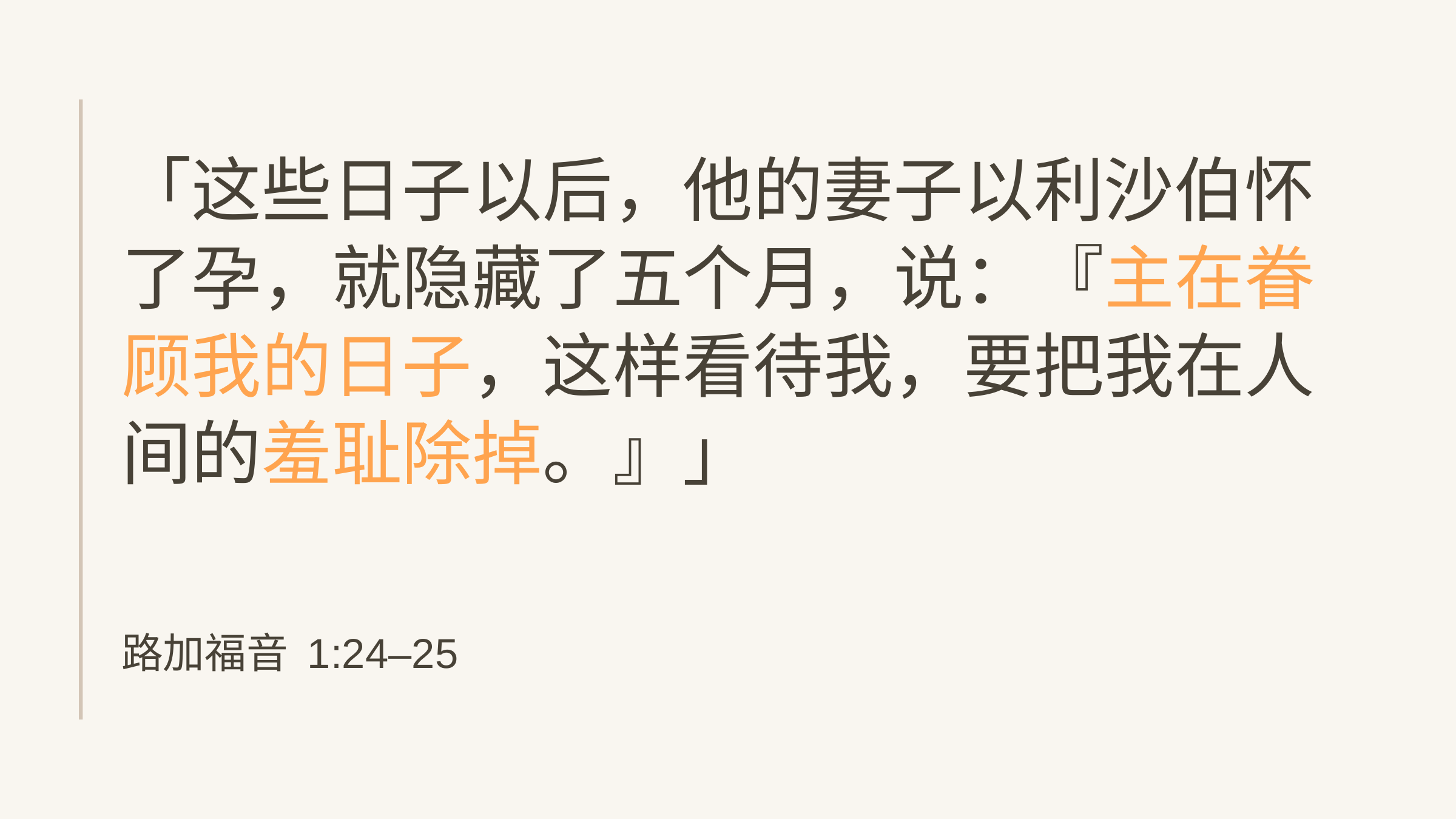

「这些日子以后，他的妻子以利沙伯怀了孕，就隐藏了五个月，说：『主在眷顾我的日子，这样看待我，要把我在人间的羞耻除掉。』」

路加福音 1:24–25